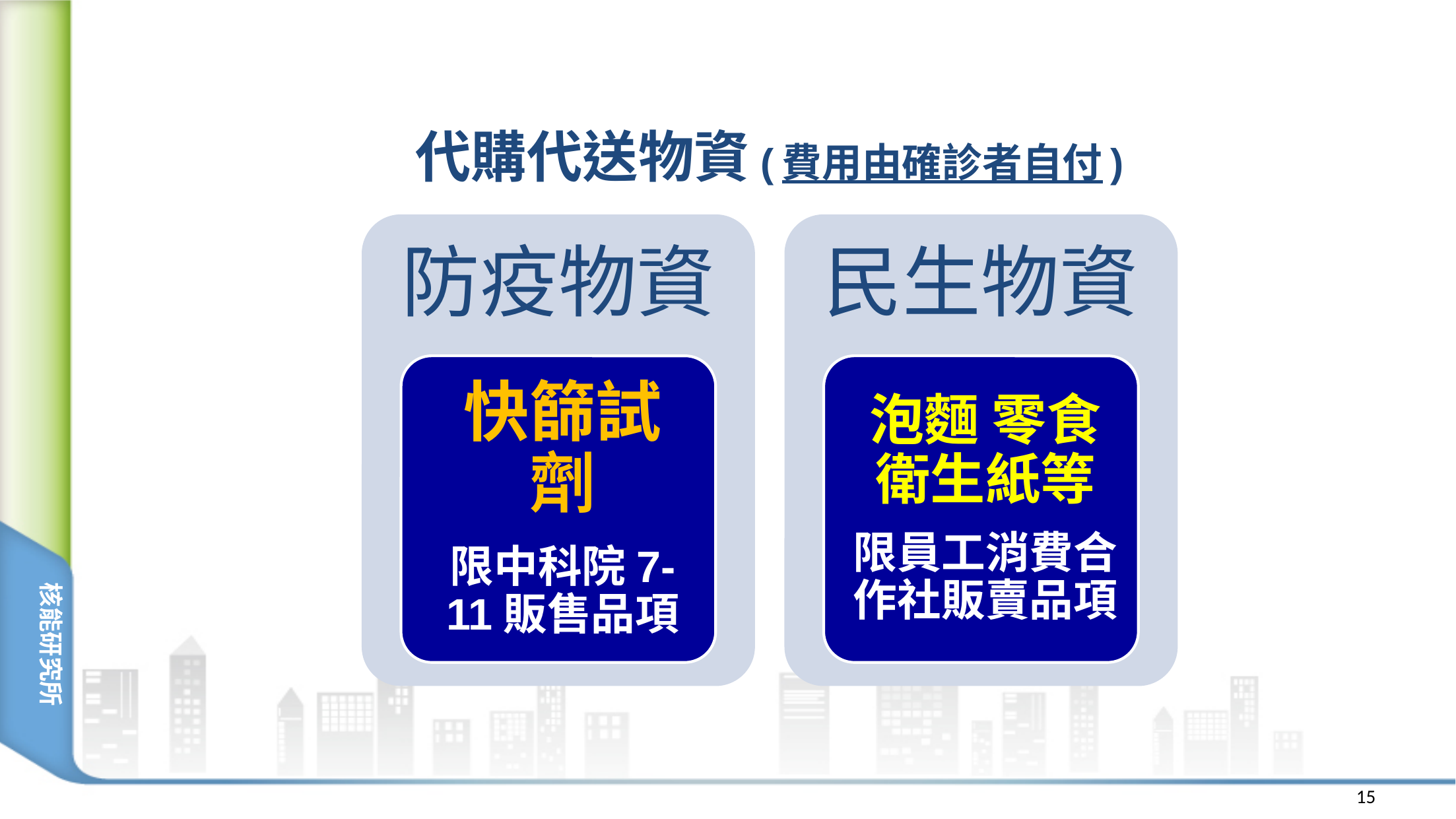

# 代購代送物資(費用由確診者自付)
防疫物資
快篩試劑
限中科院7-11販售品項
民生物資
泡麵 零食 衛生紙等
限員工消費合作社販賣品項
15